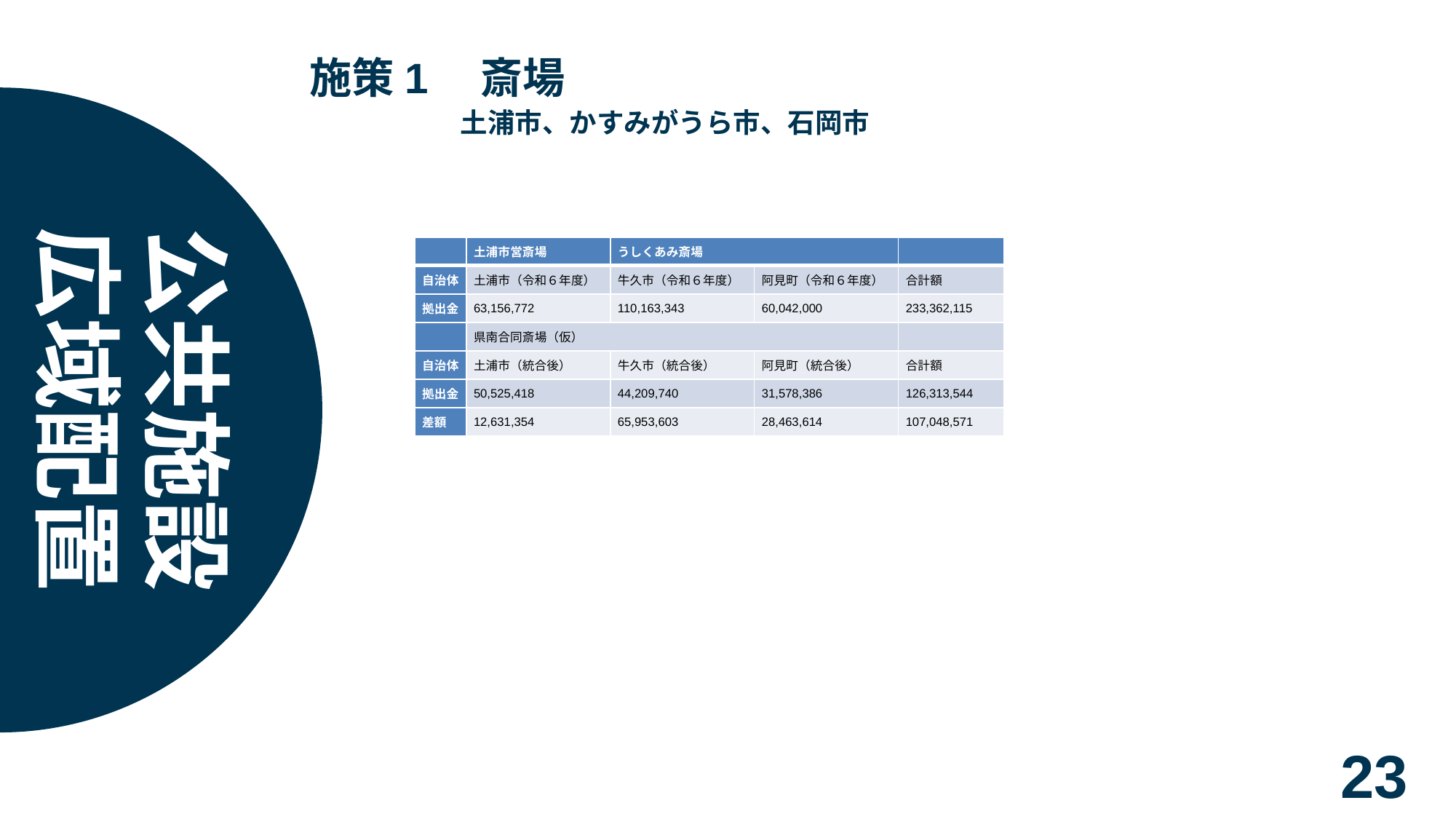

施策1　斎場

土浦市、かすみがうら市、石岡市
公共施設
広域配置
|  | 土浦市営斎場 | うしくあみ斎場 |  |  |
| --- | --- | --- | --- | --- |
| 自治体 | 土浦市（令和６年度） | 牛久市（令和６年度） | 阿見町（令和６年度） | 合計額 |
| 拠出金 | 63,156,772 | 110,163,343 | 60,042,000 | 233,362,115 |
|  | 県南合同斎場（仮） |  |  |  |
| 自治体 | 土浦市（統合後） | 牛久市（統合後） | 阿見町（統合後） | 合計額 |
| 拠出金 | 50,525,418 | 44,209,740 | 31,578,386 | 126,313,544 |
| 差額 | 12,631,354 | 65,953,603 | 28,463,614 | 107,048,571 |
23